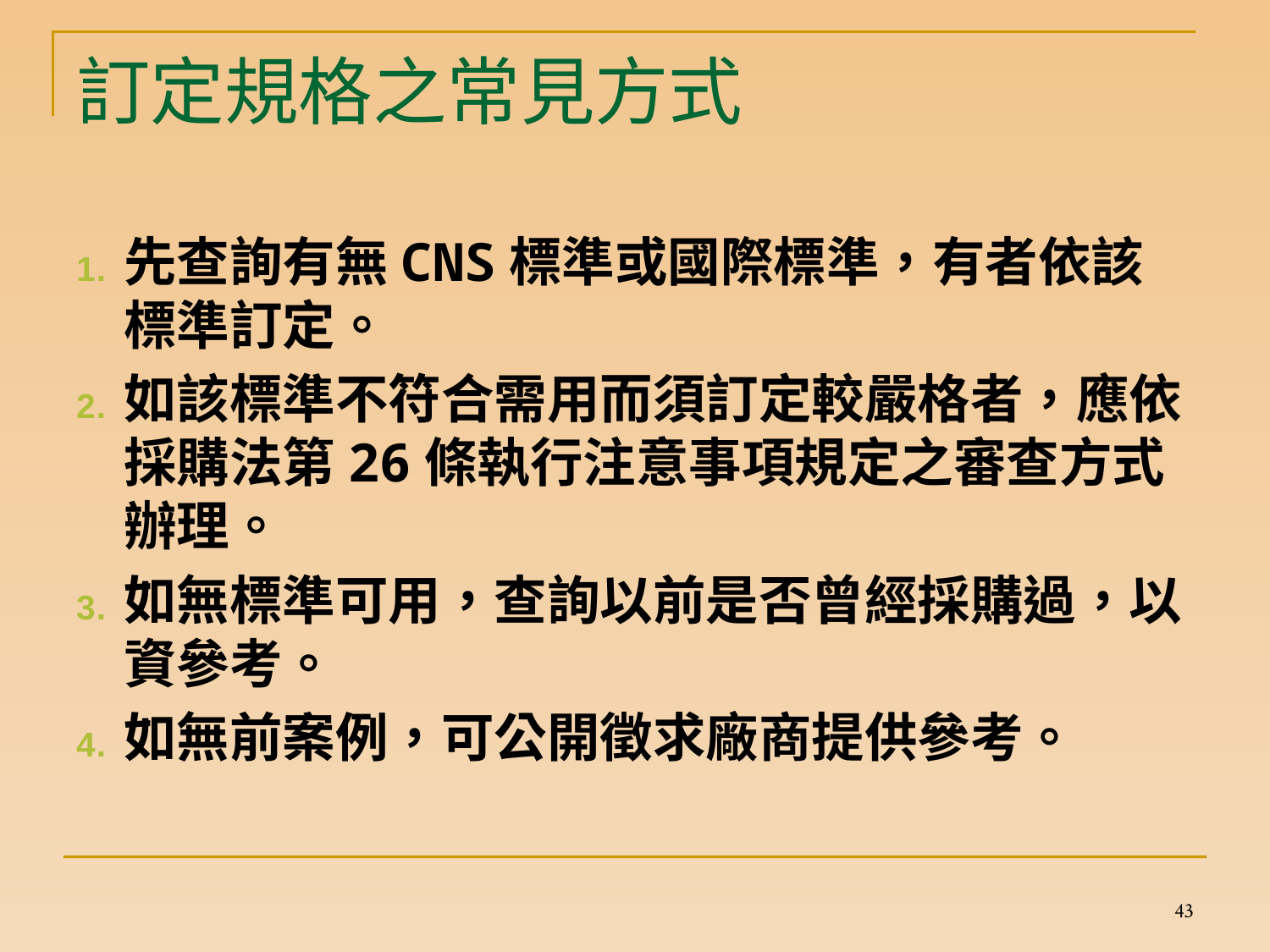

# 訂定規格之常見方式
先查詢有無CNS標準或國際標準，有者依該標準訂定。
如該標準不符合需用而須訂定較嚴格者，應依採購法第26條執行注意事項規定之審查方式辦理。
如無標準可用，查詢以前是否曾經採購過，以資參考。
如無前案例，可公開徵求廠商提供參考。
43